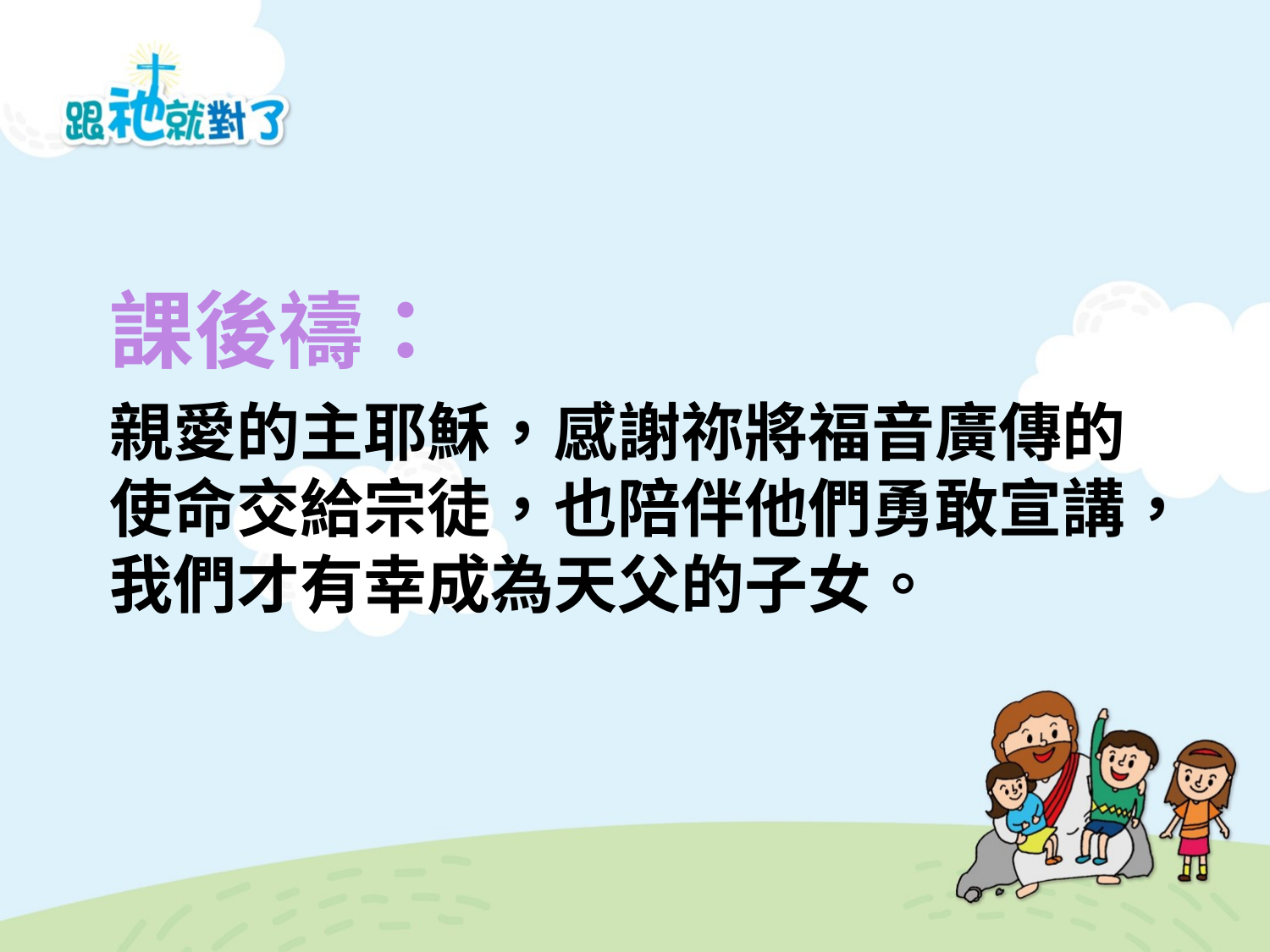

課後禱：
親愛的主耶穌，感謝祢將福音廣傳的使命交給宗徒，也陪伴他們勇敢宣講，我們才有幸成為天父的子女。